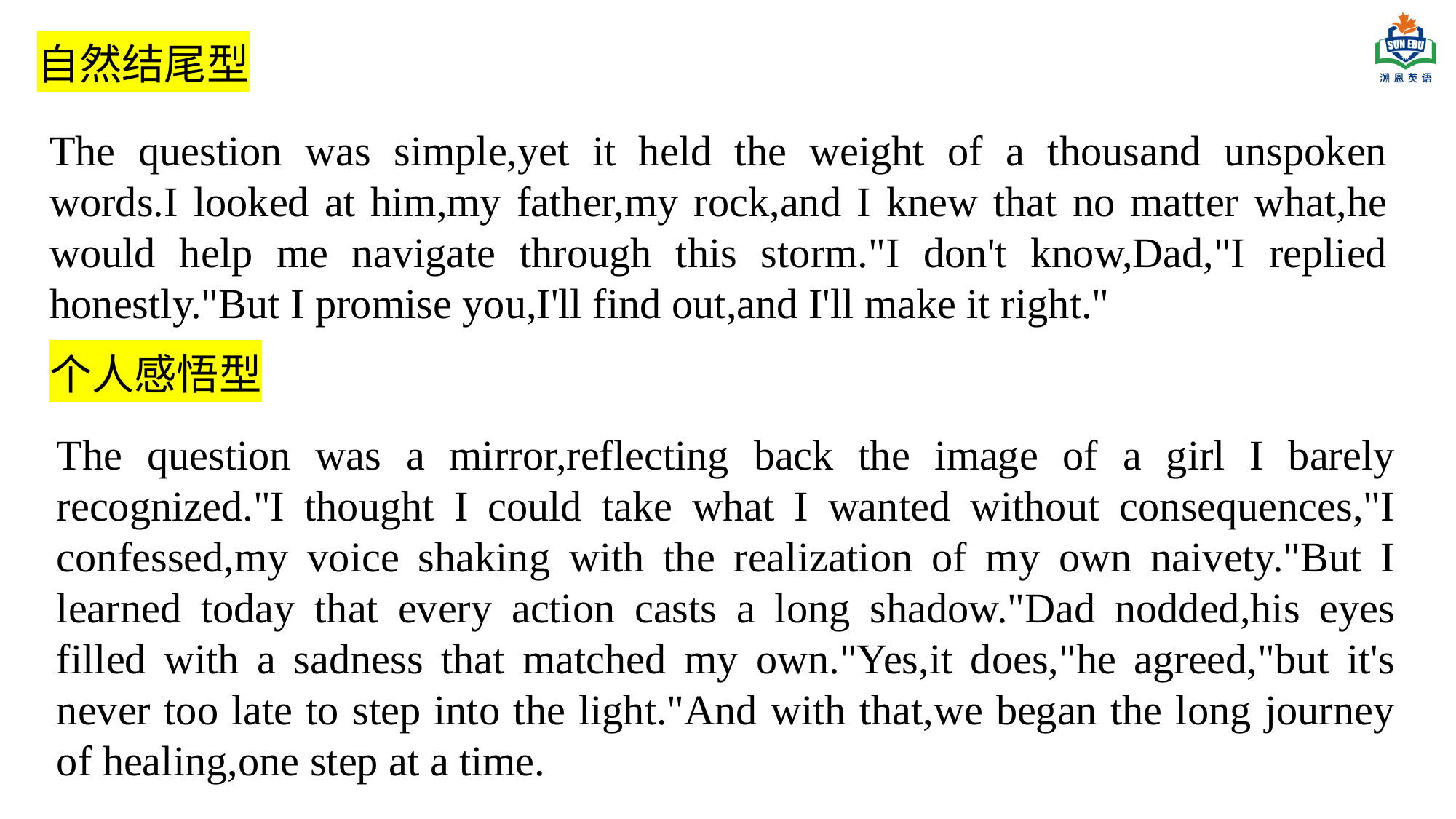

自然结尾型
The question was simple,yet it held the weight of a thousand unspoken words.I looked at him,my father,my rock,and I knew that no matter what,he would help me navigate through this storm."I don't know,Dad,"I replied honestly."But I promise you,I'll find out,and I'll make it right."
个人感悟型
The question was a mirror,reflecting back the image of a girl I barely recognized."I thought I could take what I wanted without consequences,"I confessed,my voice shaking with the realization of my own naivety."But I learned today that every action casts a long shadow."Dad nodded,his eyes filled with a sadness that matched my own."Yes,it does,"he agreed,"but it's never too late to step into the light."And with that,we began the long journey of healing,one step at a time.